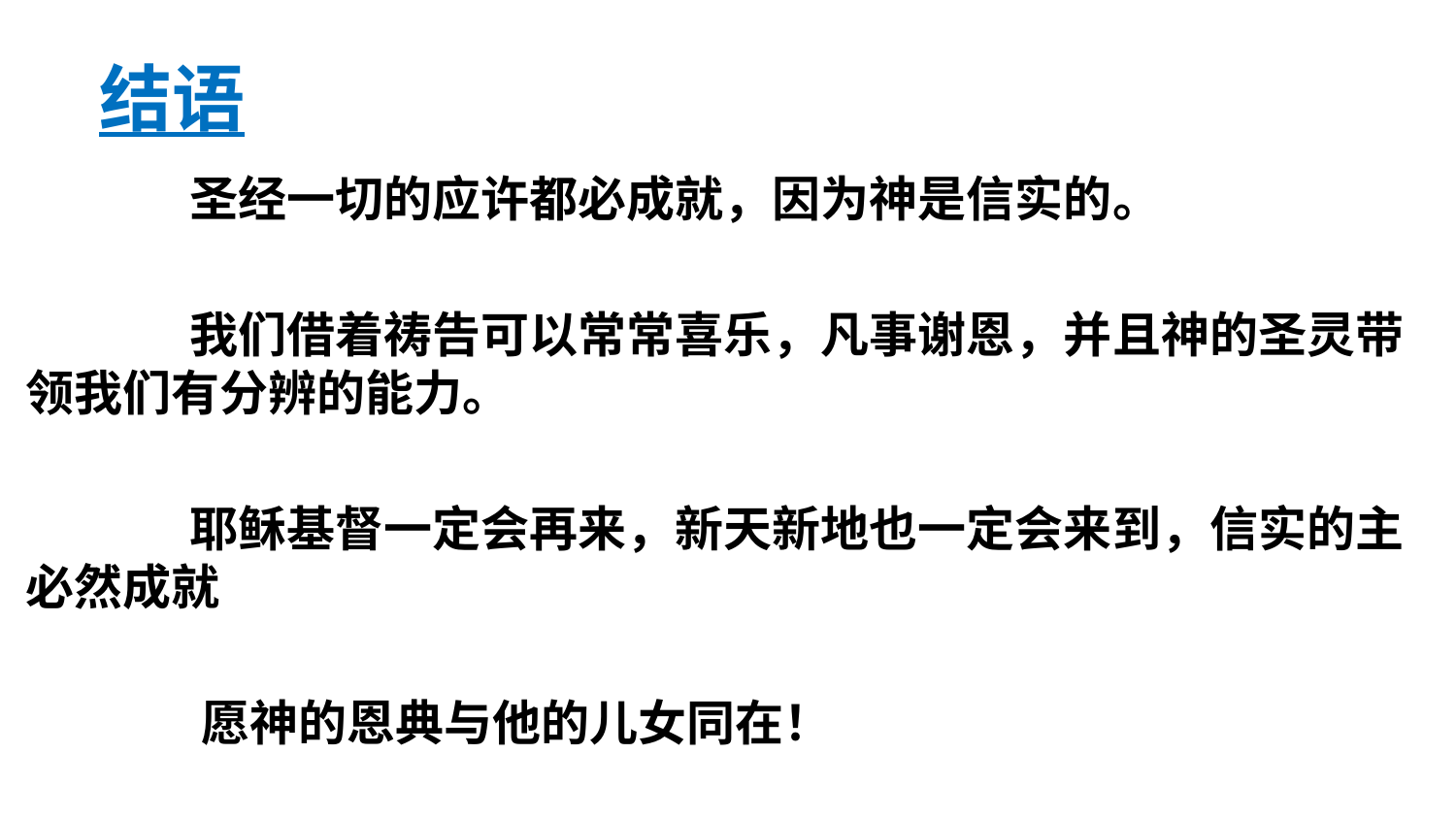

# 结语
              圣经一切的应许都必成就，因为神是信实的。

              我们借着祷告可以常常喜乐，凡事谢恩，并且神的圣灵带领我们有分辨的能力。

              耶稣基督一定会再来，新天新地也一定会来到，信实的主必然成就

               愿神的恩典与他的儿女同在！